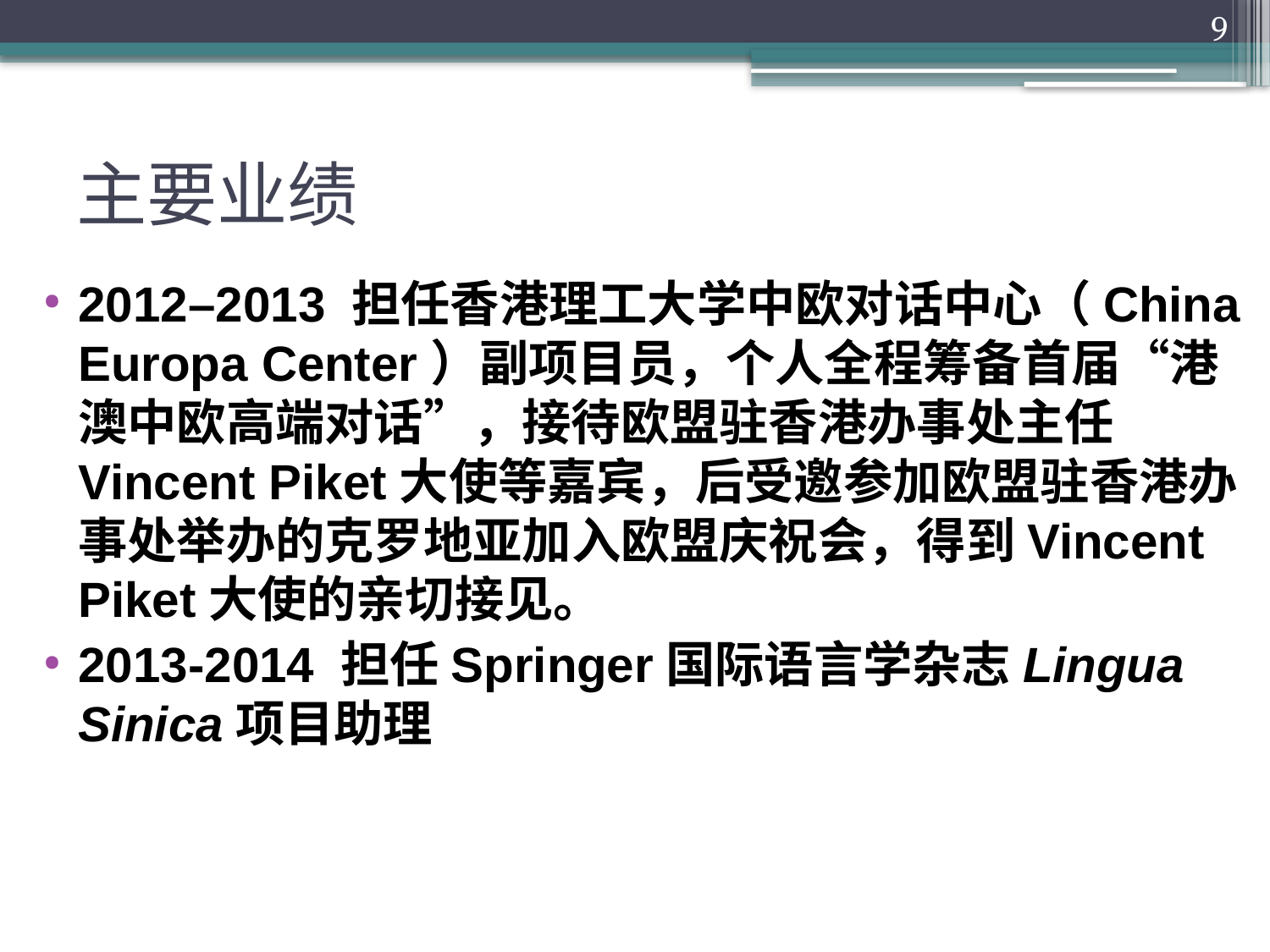

9
# 主要业绩
2012–2013 担任香港理工大学中欧对话中心（China Europa Center）副项目员，个人全程筹备首届“港澳中欧高端对话”，接待欧盟驻香港办事处主任Vincent Piket大使等嘉宾，后受邀参加欧盟驻香港办事处举办的克罗地亚加入欧盟庆祝会，得到Vincent Piket大使的亲切接见。
2013-2014 担任Springer国际语言学杂志Lingua Sinica项目助理